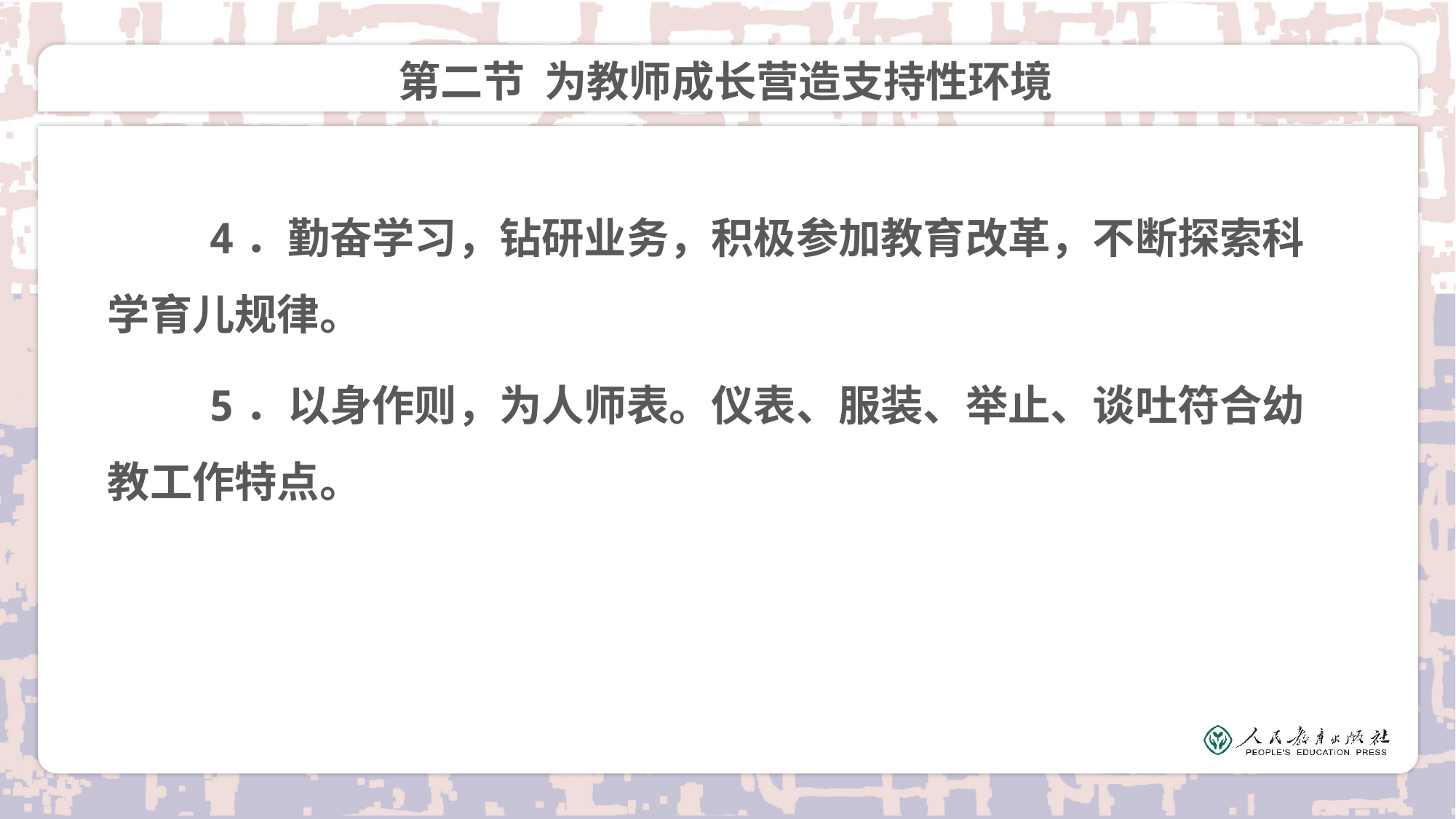

# 第二节  为教师成长营造支持性环境
    4．勤奋学习，钻研业务，积极参加教育改革，不断探索科学育儿规律。
    5．以身作则，为人师表。仪表、服装、举止、谈吐符合幼教工作特点。